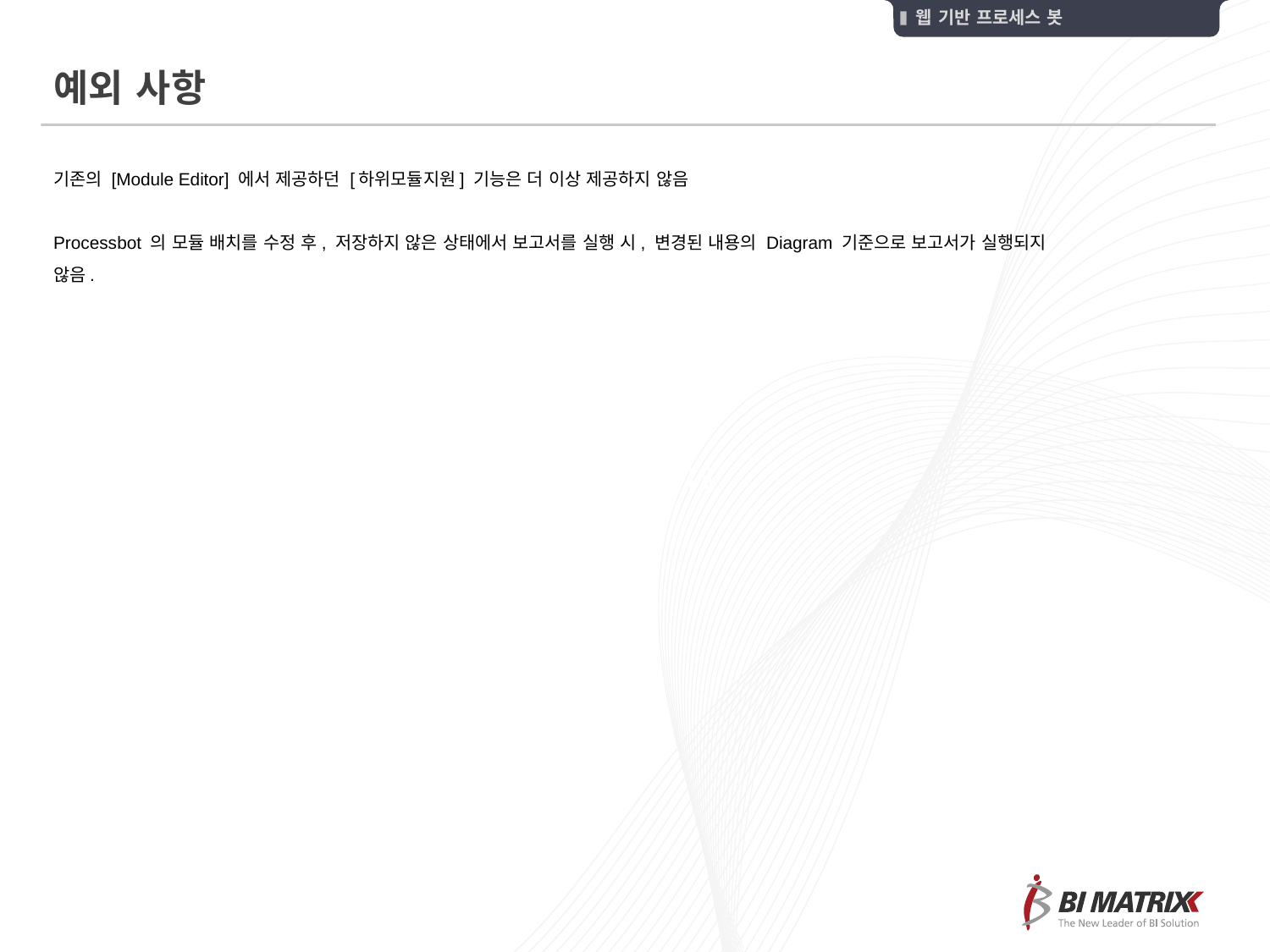

웹 기반 프로세스 봇
예외 사항
기존의 [Module Editor] 에서 제공하던 [하위모듈지원] 기능은 더 이상 제공하지 않음

Processbot 의 모듈 배치를 수정 후, 저장하지 않은 상태에서 보고서를 실행 시, 변경된 내용의 Diagram 기준으로 보고서가 실행되지 않음.